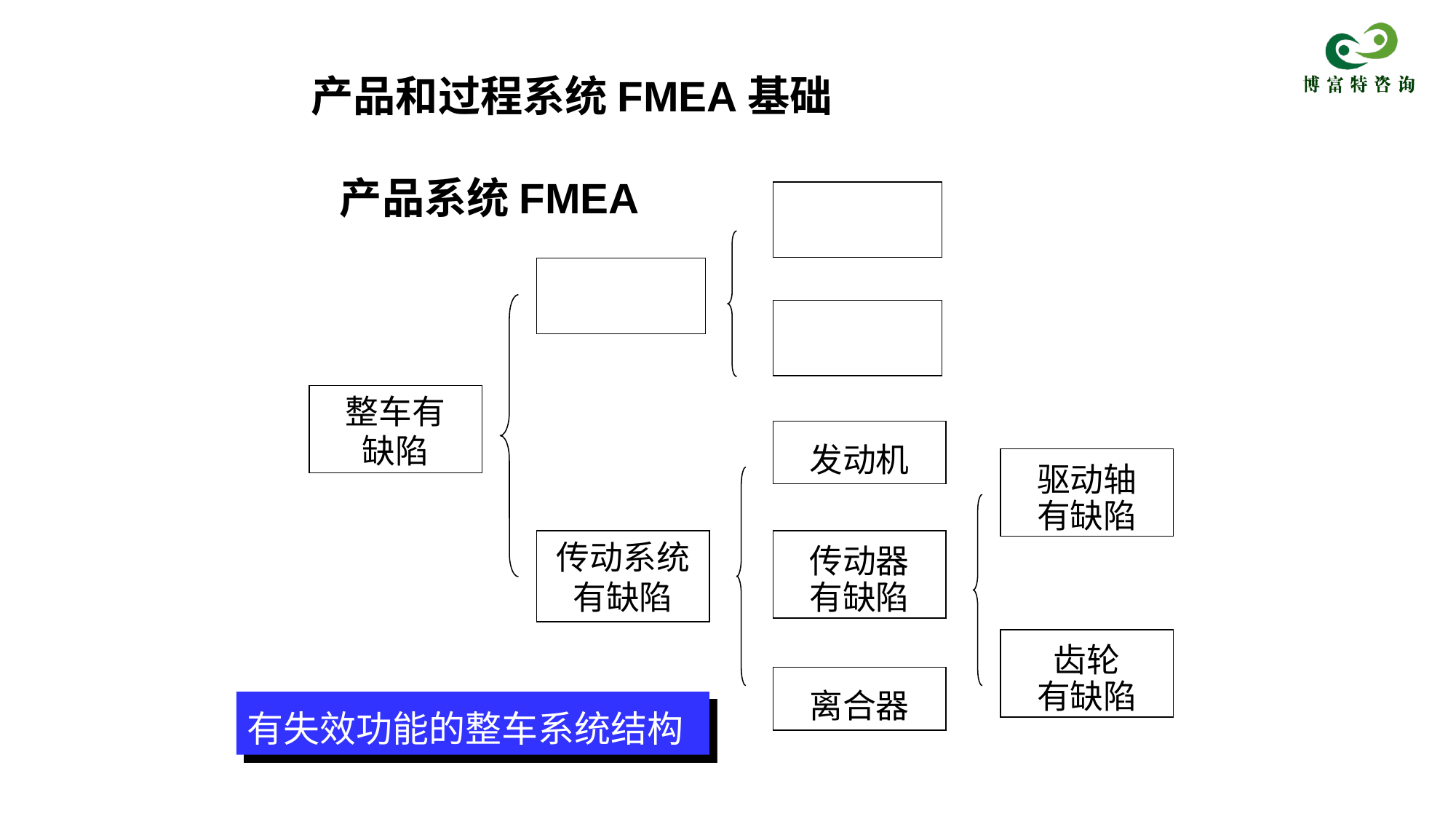

产品和过程系统FMEA基础
产品系统FMEA

整车有
缺陷
发动机
驱动轴
有缺陷

传动系统有缺陷
传动器
有缺陷
齿轮
有缺陷
离合器
有失效功能的整车系统结构